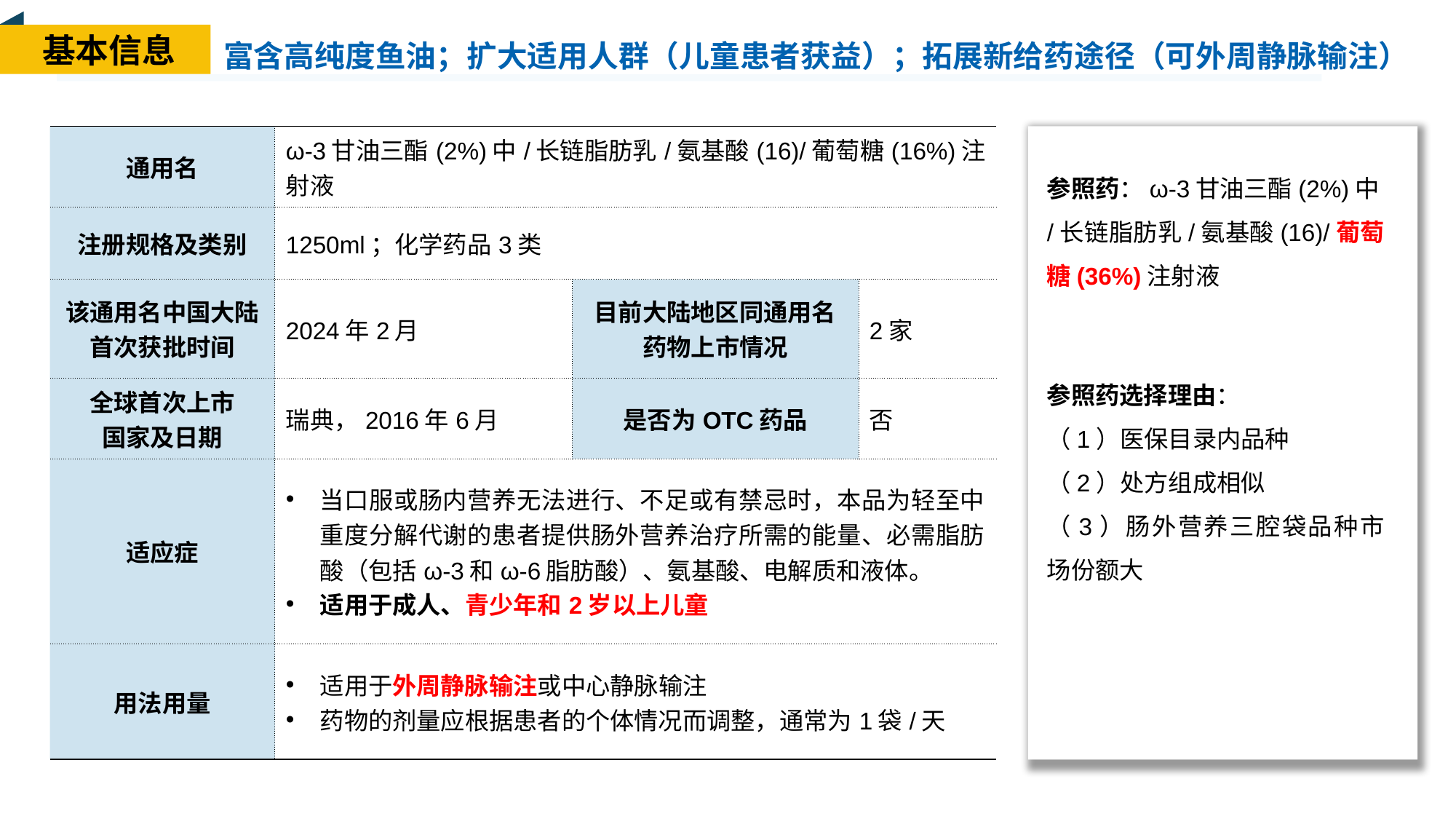

富含高纯度鱼油；扩大适用人群（儿童患者获益）；拓展新给药途径（可外周静脉输注）
基本信息

| 通用名 | ω-3甘油三酯(2%)中/长链脂肪乳/氨基酸(16)/葡萄糖(16%)注射液 |  |  |
| --- | --- | --- | --- |
| 注册规格及类别 | 1250ml；化学药品3类 |  |  |
| 该通用名中国大陆 首次获批时间 | 2024年2月 | 目前大陆地区同通用名药物上市情况 | 2家 |
| 全球首次上市 国家及日期 | 瑞典，2016年6月 | 是否为OTC药品 | 否 |
| 适应症 | 当口服或肠内营养无法进行、不足或有禁忌时，本品为轻至中重度分解代谢的患者提供肠外营养治疗所需的能量、必需脂肪酸（包括ω-3和ω-6脂肪酸）、氨基酸、电解质和液体。 适用于成人、青少年和2岁以上儿童 |  |  |
| 用法用量 | 适用于外周静脉输注或中心静脉输注 药物的剂量应根据患者的个体情况而调整，通常为1袋/天 |  |  |

参照药：ω-3甘油三酯(2%)中/长链脂肪乳/氨基酸(16)/葡萄糖(36%)注射液
参照药选择理由：
（1）医保目录内品种
（2）处方组成相似
（3）肠外营养三腔袋品种市场份额大